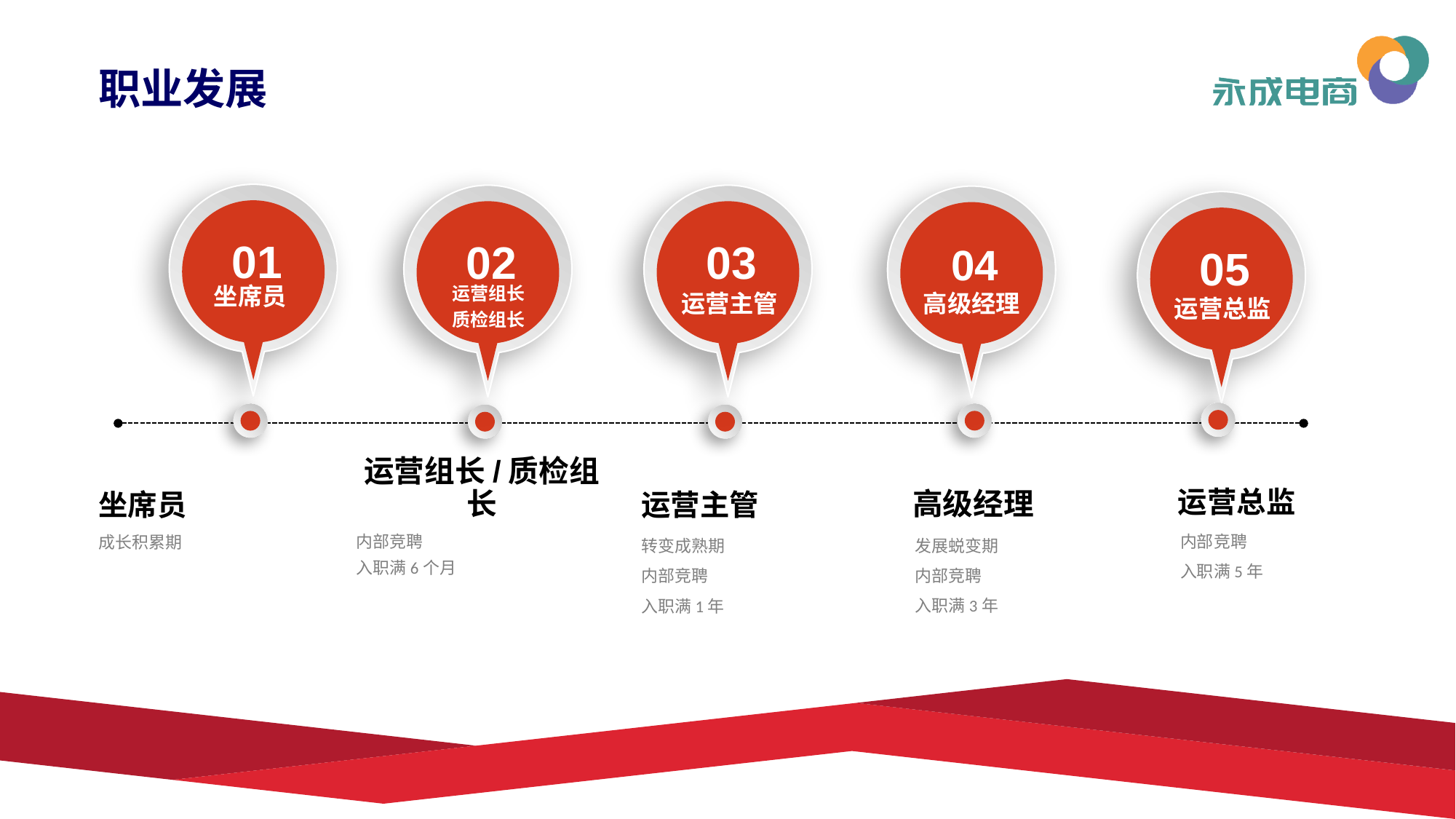

职业发展

01
坐席员

02
运营组长
质检组长

03
运营主管

04

05
高级经理
运营总监

运营总监
坐席员
成长积累期
运营组长/质检组长
内部竞聘
入职满6个月
运营主管
转变成熟期
内部竞聘
入职满1年
高级经理
内部竞聘
入职满5年
发展蜕变期
内部竞聘
入职满3年